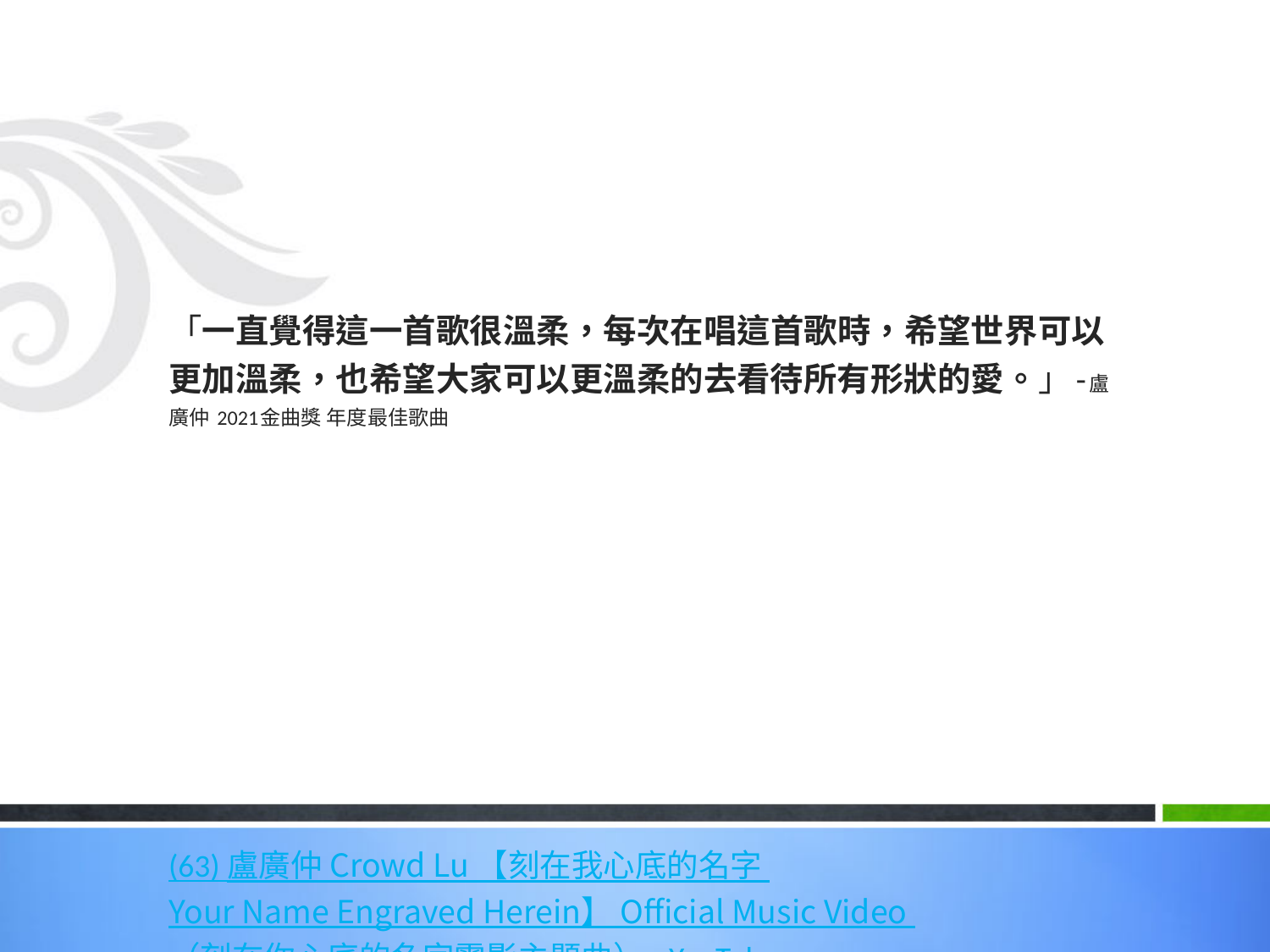

# 「一直覺得這一首歌很溫柔，每次在唱這首歌時，希望世界可以更加溫柔，也希望大家可以更溫柔的去看待所有形狀的愛。」-盧廣仲 2021金曲獎 年度最佳歌曲
(63) 盧廣仲 Crowd Lu 【刻在我心底的名字 Your Name Engraved Herein】 Official Music Video （刻在你心底的名字電影主題曲） - YouTube